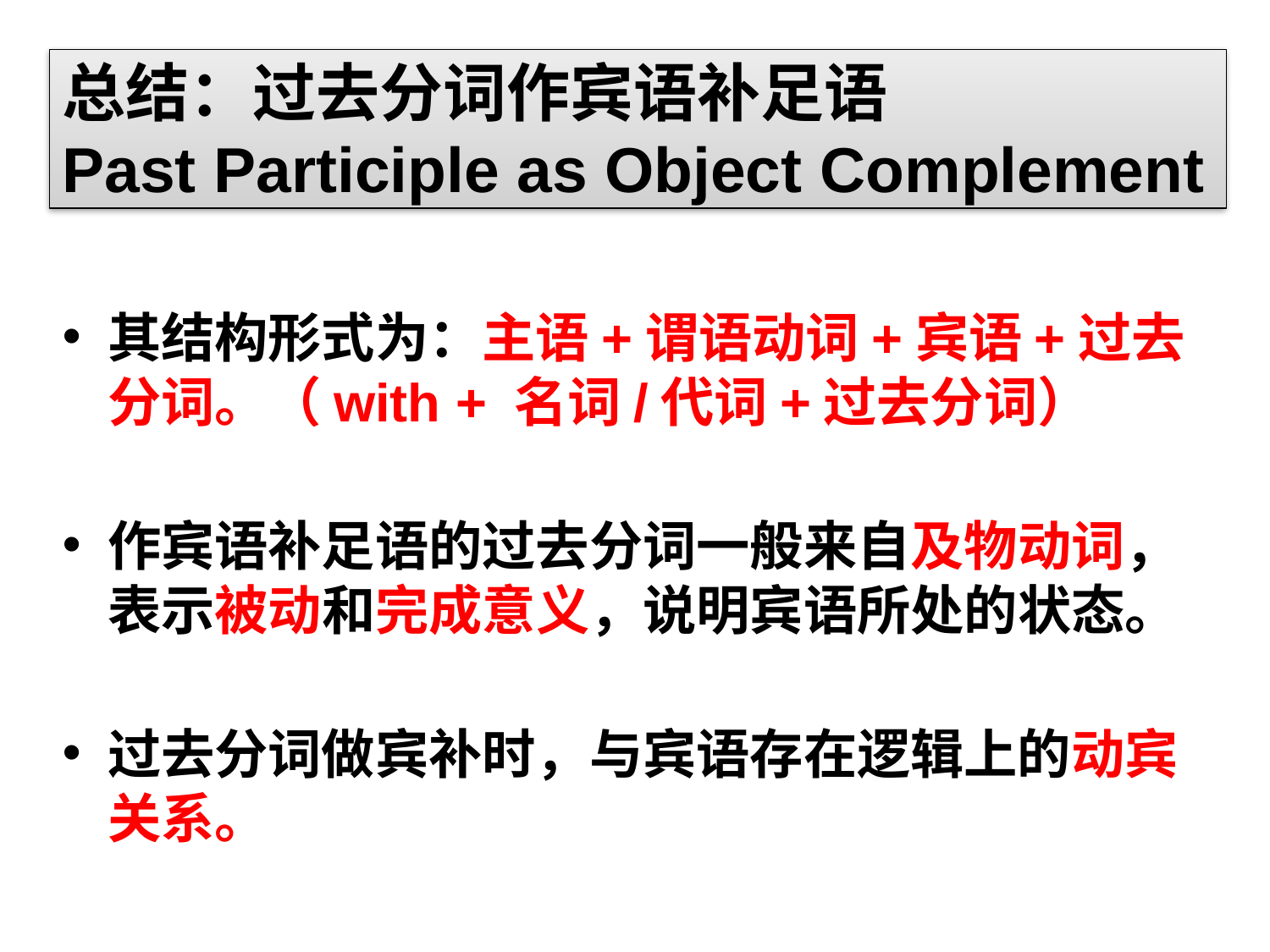

# 总结：过去分词作宾语补足语 Past Participle as Object Complement
其结构形式为：主语+谓语动词+宾语+过去分词。（with + 名词/代词+过去分词）

作宾语补足语的过去分词一般来自及物动词，表示被动和完成意义，说明宾语所处的状态。

过去分词做宾补时，与宾语存在逻辑上的动宾关系。